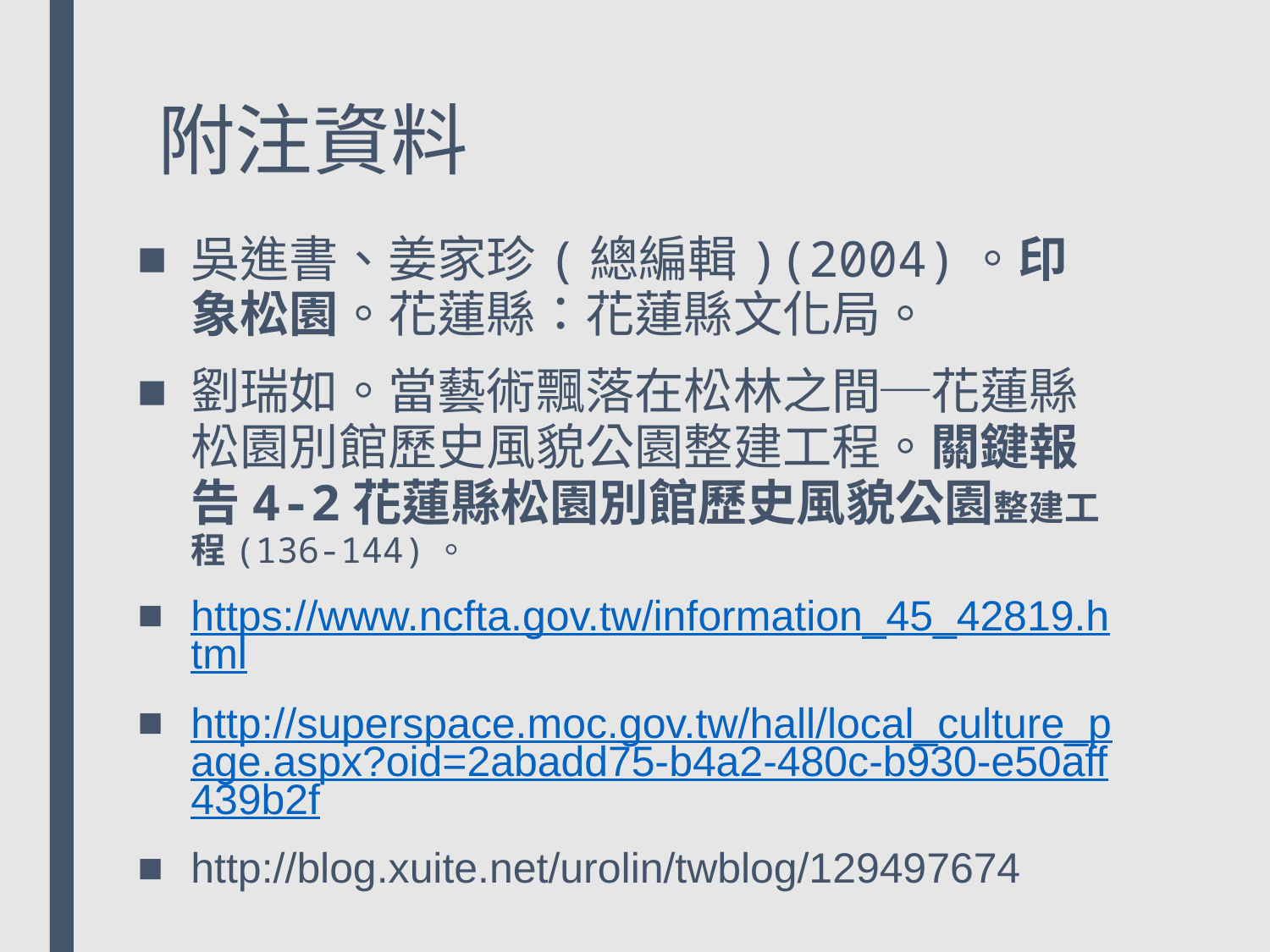

# 附注資料
吳進書、姜家珍(總編輯)(2004)。印象松園。花蓮縣：花蓮縣文化局。
劉瑞如。當藝術飄落在松林之間─花蓮縣松園別館歷史風貌公園整建工程。關鍵報告4-2花蓮縣松園別館歷史風貌公園整建工程(136-144)。
https://www.ncfta.gov.tw/information_45_42819.html
http://superspace.moc.gov.tw/hall/local_culture_page.aspx?oid=2abadd75-b4a2-480c-b930-e50aff439b2f
http://blog.xuite.net/urolin/twblog/129497674